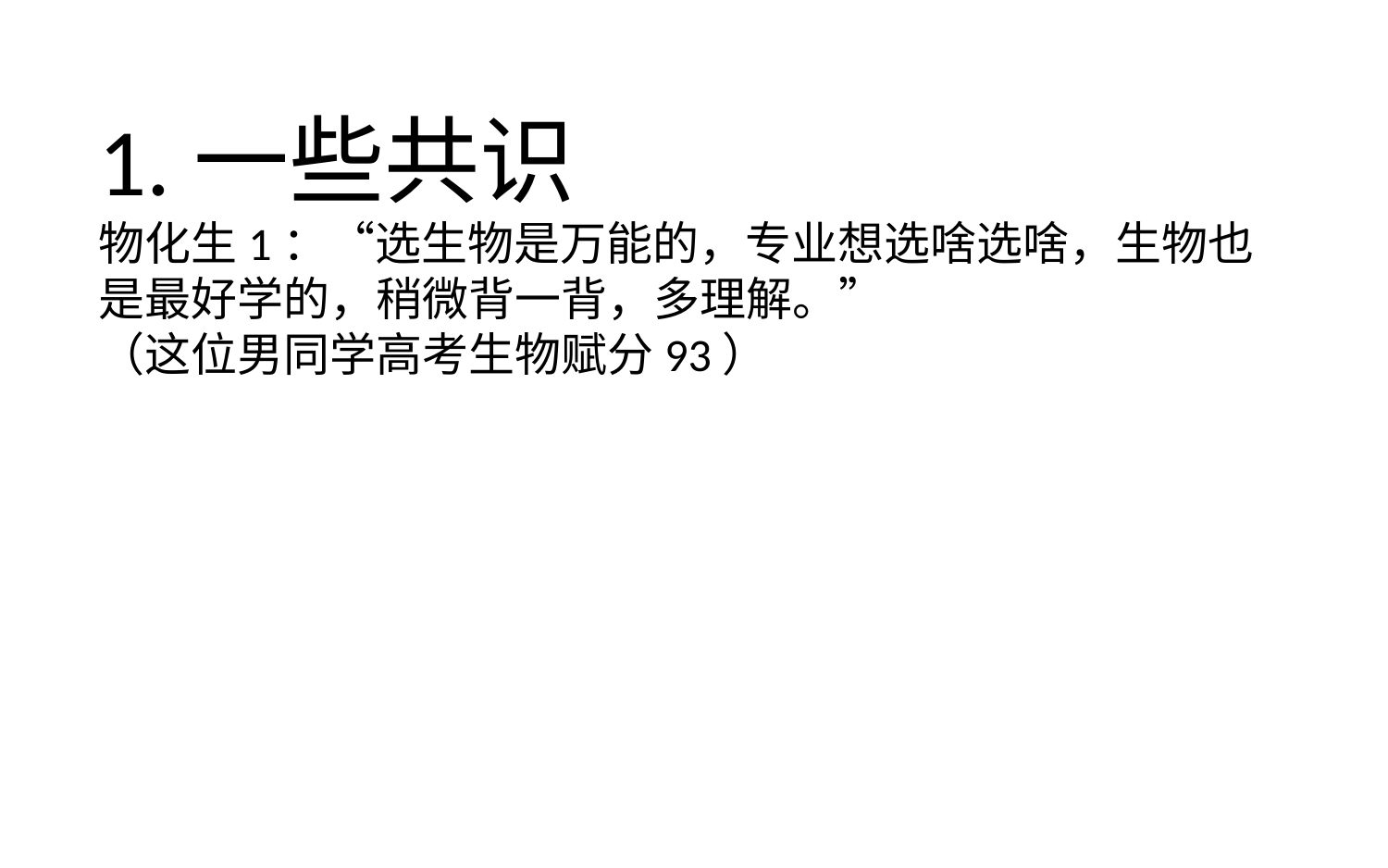

1.一些共识
物化生1：“选生物是万能的，专业想选啥选啥，生物也是最好学的，稍微背一背，多理解。”
（这位男同学高考生物赋分93）